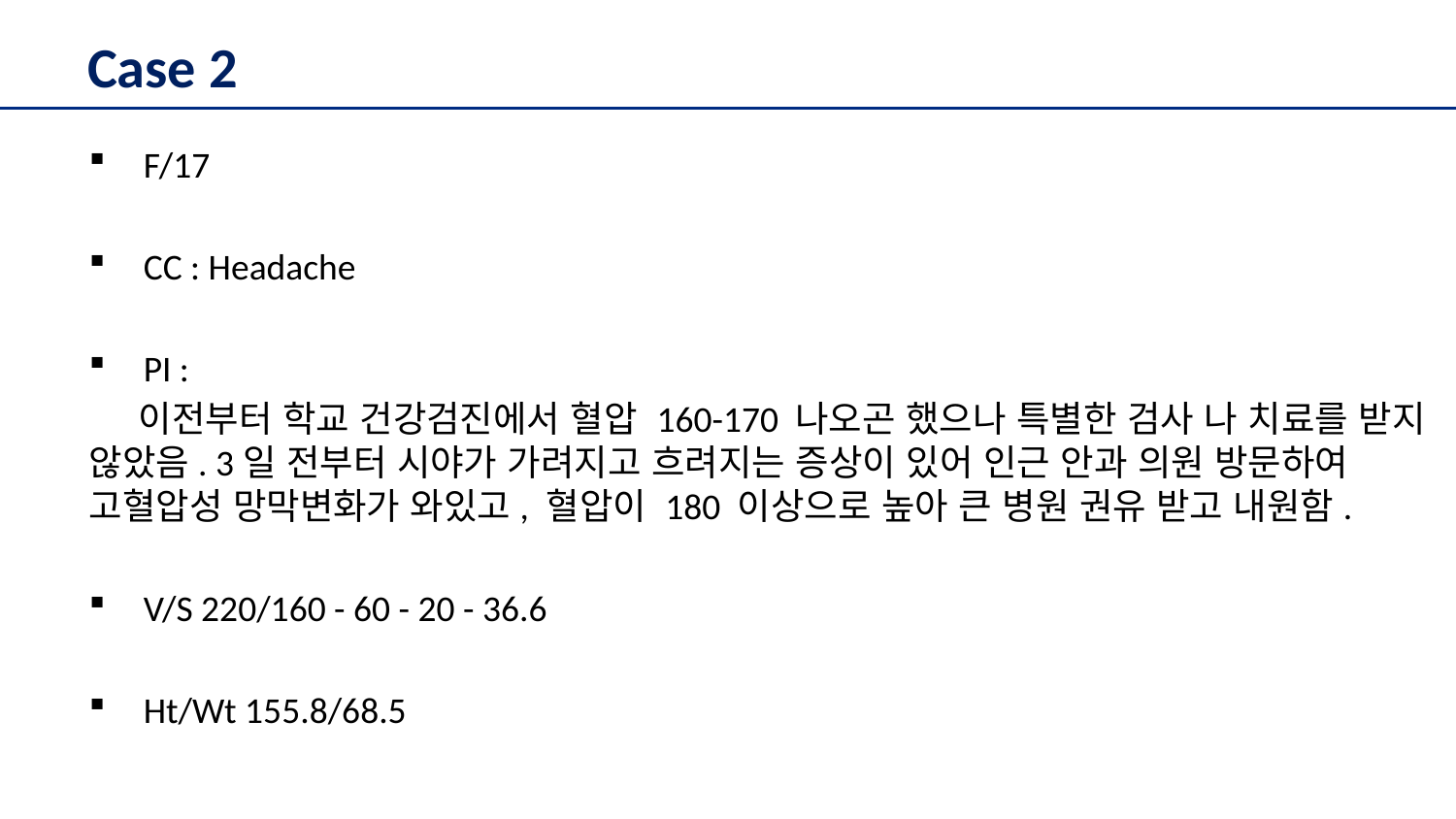

# Case 2
F/17

CC : Headache

PI :
    이전부터 학교 건강검진에서 혈압 160-170 나오곤 했으나 특별한 검사 나 치료를 받지 않았음. 3일 전부터 시야가 가려지고 흐려지는 증상이 있어 인근 안과 의원 방문하여 고혈압성 망막변화가 와있고, 혈압이 180 이상으로 높아 큰 병원 권유 받고 내원함.

V/S 220/160 - 60 - 20 - 36.6

Ht/Wt 155.8/68.5